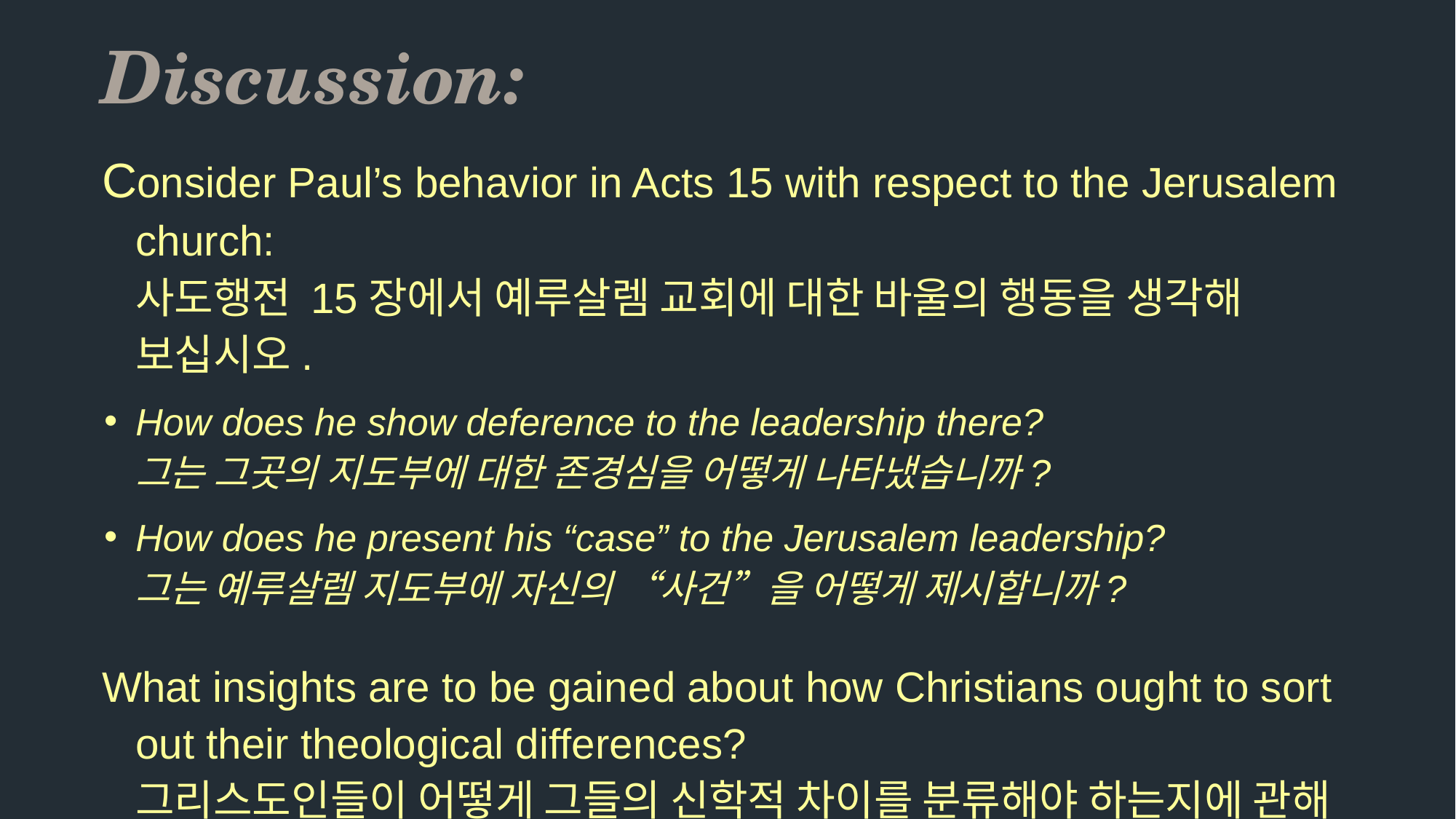

Discussion:
Consider Paul’s behavior in Acts 15 with respect to the Jerusalem church:
사도행전 15장에서 예루살렘 교회에 대한 바울의 행동을 생각해 보십시오.
How does he show deference to the leadership there?
그는 그곳의 지도부에 대한 존경심을 어떻게 나타냈습니까?
How does he present his “case” to the Jerusalem leadership?
그는 예루살렘 지도부에 자신의 “사건”을 어떻게 제시합니까?

What insights are to be gained about how Christians ought to sort out their theological differences?
그리스도인들이 어떻게 그들의 신학적 차이를 분류해야 하는지에 관해 어떤 통찰력을 얻을 수 있습니까?